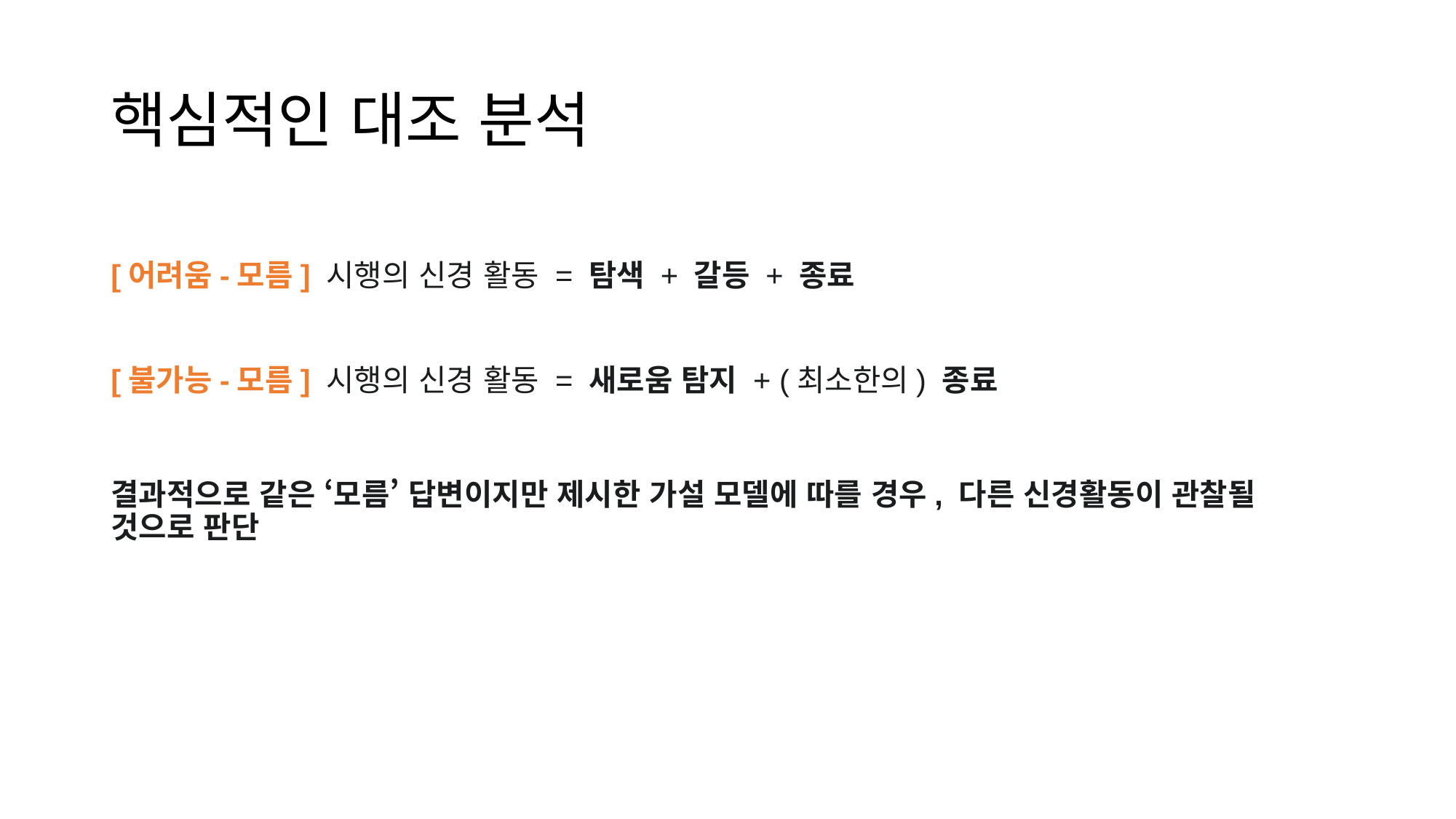

# 핵심적인 대조 분석

[어려움-모름] 시행의 신경 활동 = 탐색 + 갈등 + 종료

[불가능-모름] 시행의 신경 활동 = 새로움 탐지 + (최소한의) 종료

결과적으로 같은 ‘모름’ 답변이지만 제시한 가설 모델에 따를 경우, 다른 신경활동이 관찰될 것으로 판단